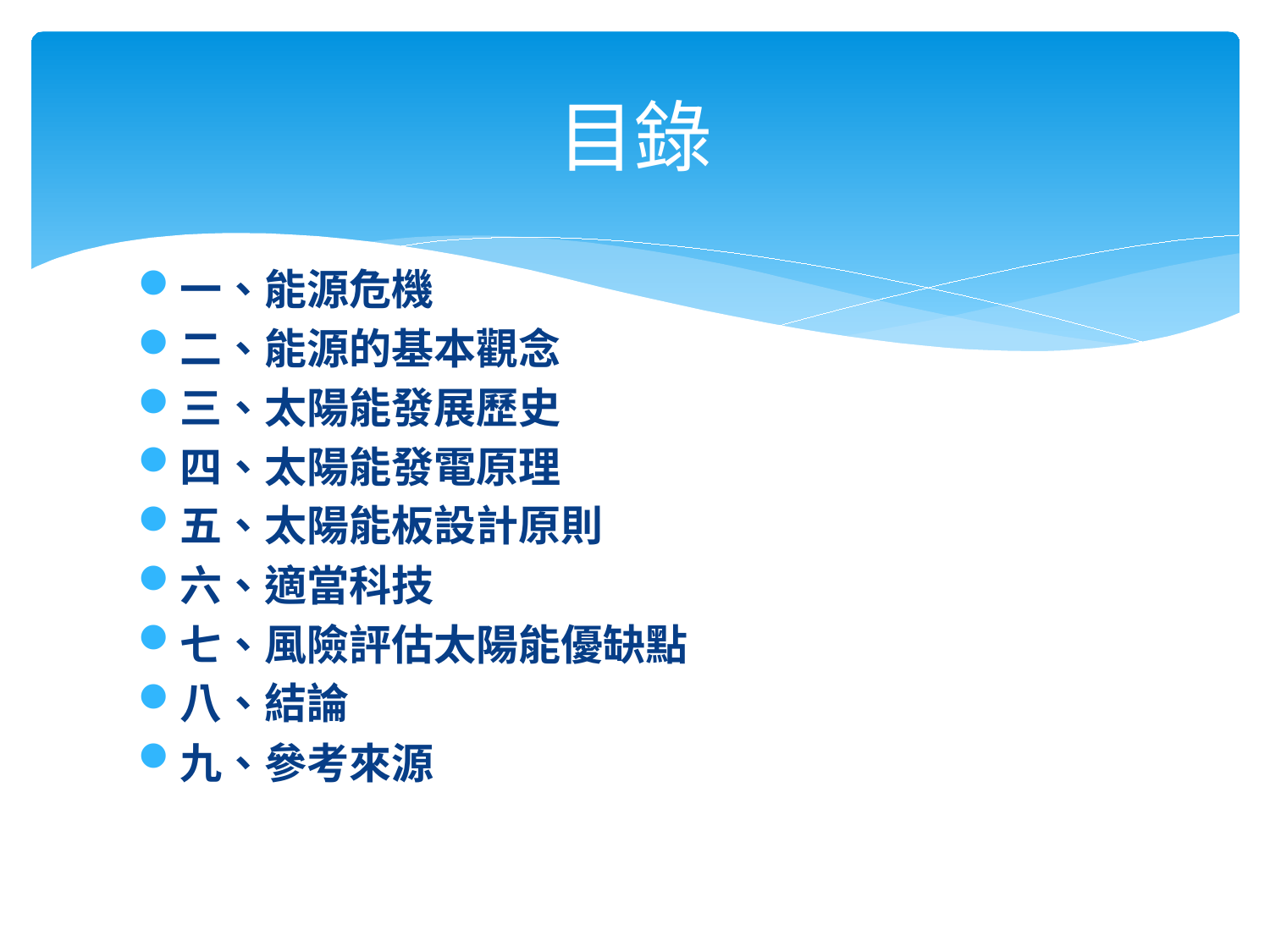

# 目錄
一、能源危機
二、能源的基本觀念
三、太陽能發展歷史
四、太陽能發電原理
五、太陽能板設計原則
六、適當科技
七、風險評估太陽能優缺點
八、結論
九、參考來源